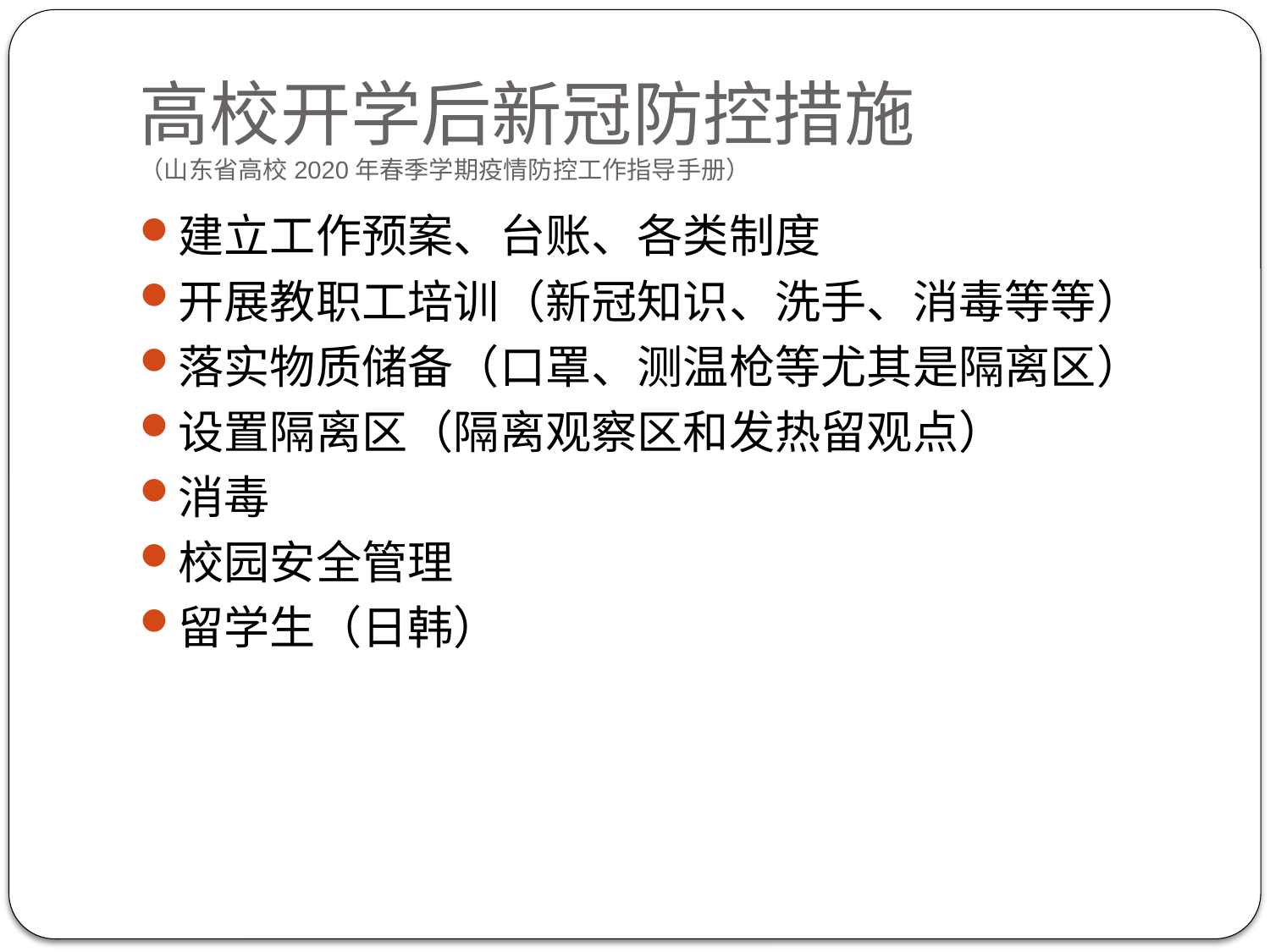

# 高校开学后新冠防控措施 （山东省高校2020年春季学期疫情防控工作指导手册）
建立工作预案、台账、各类制度
开展教职工培训（新冠知识、洗手、消毒等等）
落实物质储备（口罩、测温枪等尤其是隔离区）
设置隔离区（隔离观察区和发热留观点）
消毒
校园安全管理
留学生（日韩）